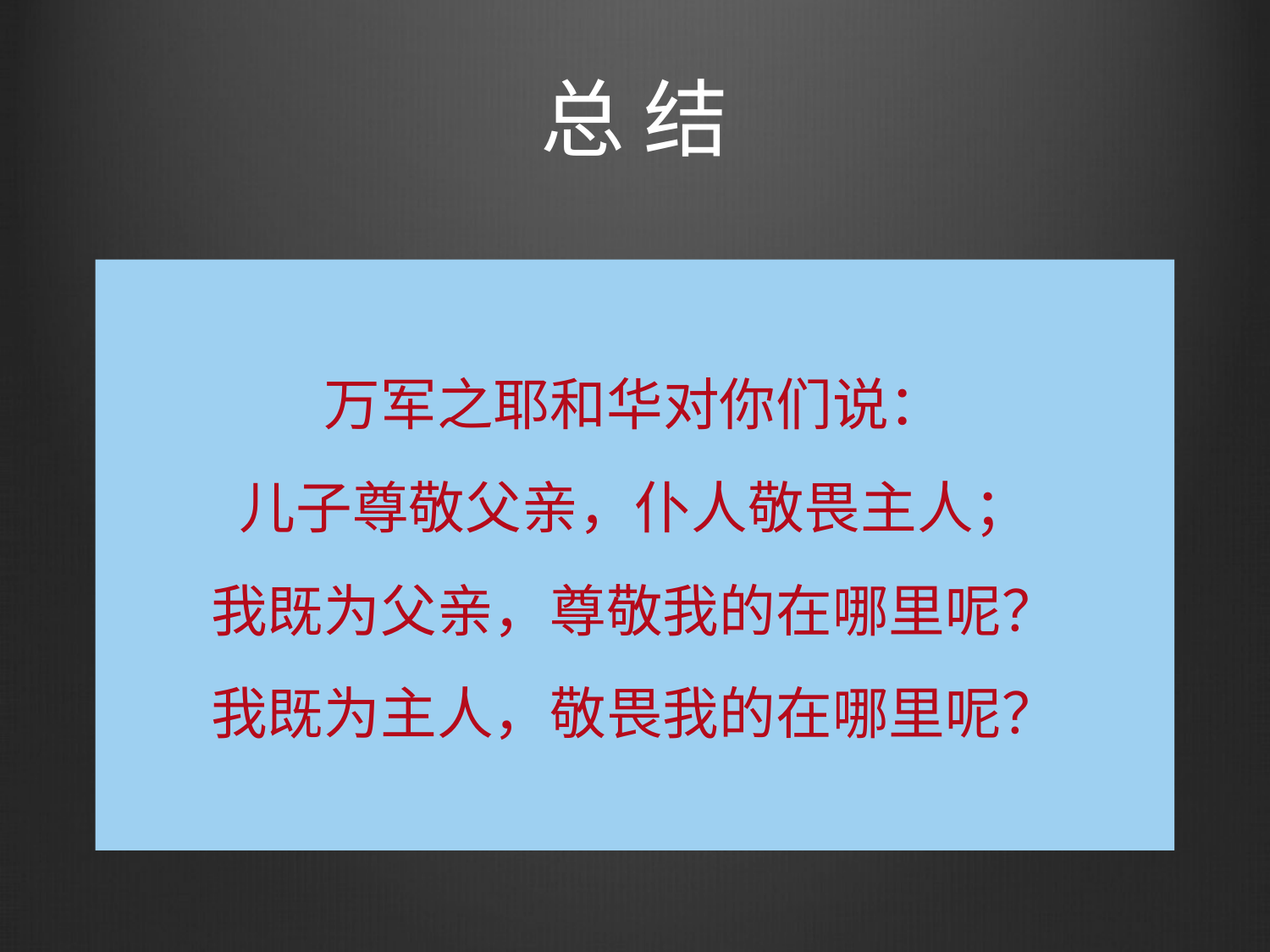

# 总 结

万军之耶和华对你们说：
儿子尊敬父亲，仆人敬畏主人；
我既为父亲，尊敬我的在哪里呢？
我既为主人，敬畏我的在哪里呢？